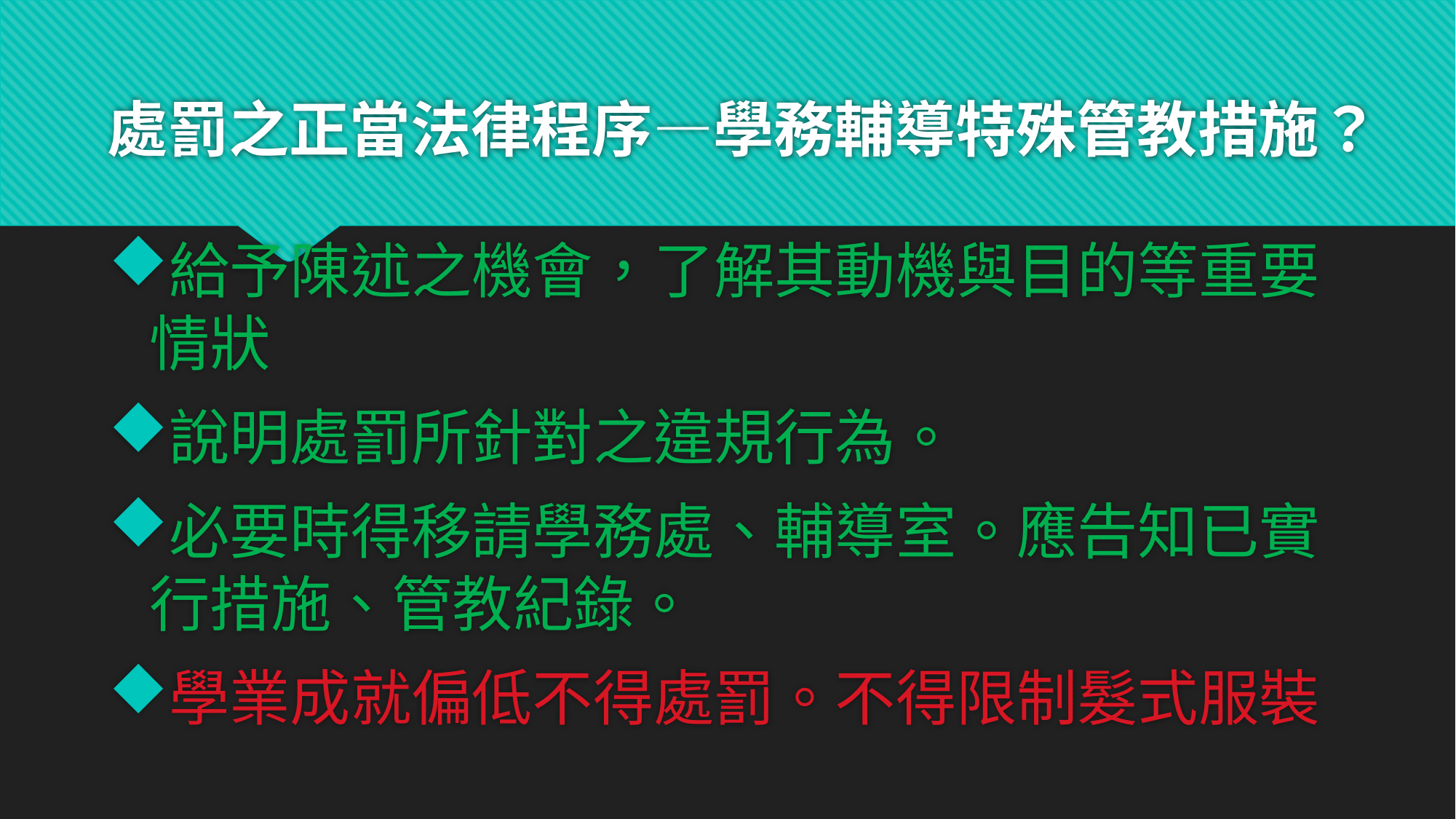

# 處罰之正當法律程序—學務輔導特殊管教措施？
給予陳述之機會，了解其動機與目的等重要情狀
說明處罰所針對之違規行為。
必要時得移請學務處、輔導室。應告知已實行措施、管教紀錄。
學業成就偏低不得處罰。不得限制髮式服裝